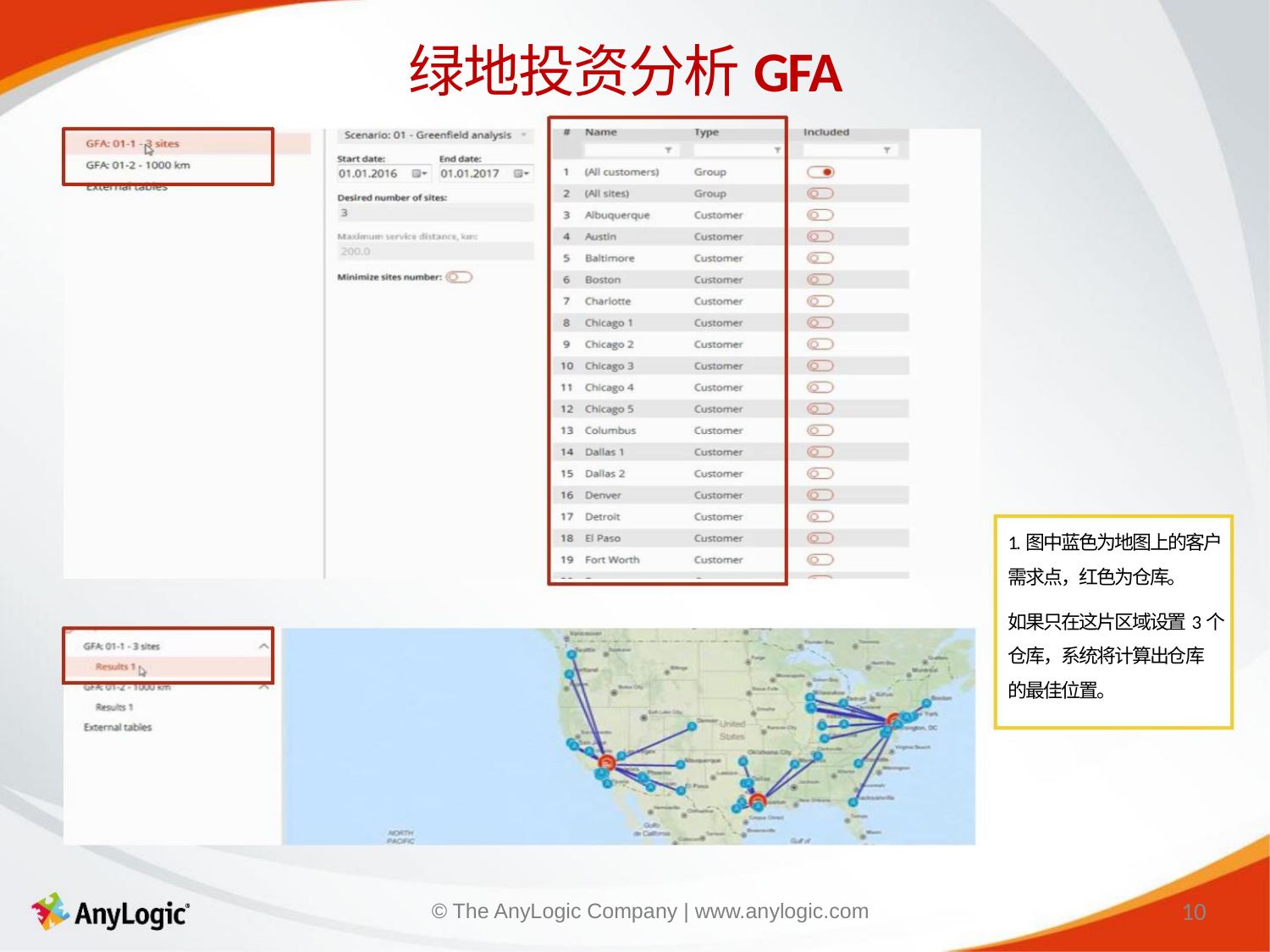

绿地投资分析GFA
1.图中蓝色为地图上的客户
需求点，红色为仓库。
如果只在这片区域设置3个
仓库，系统将计算出仓库
的最佳位置。
10
© The AnyLogic Company | www.anylogic.com